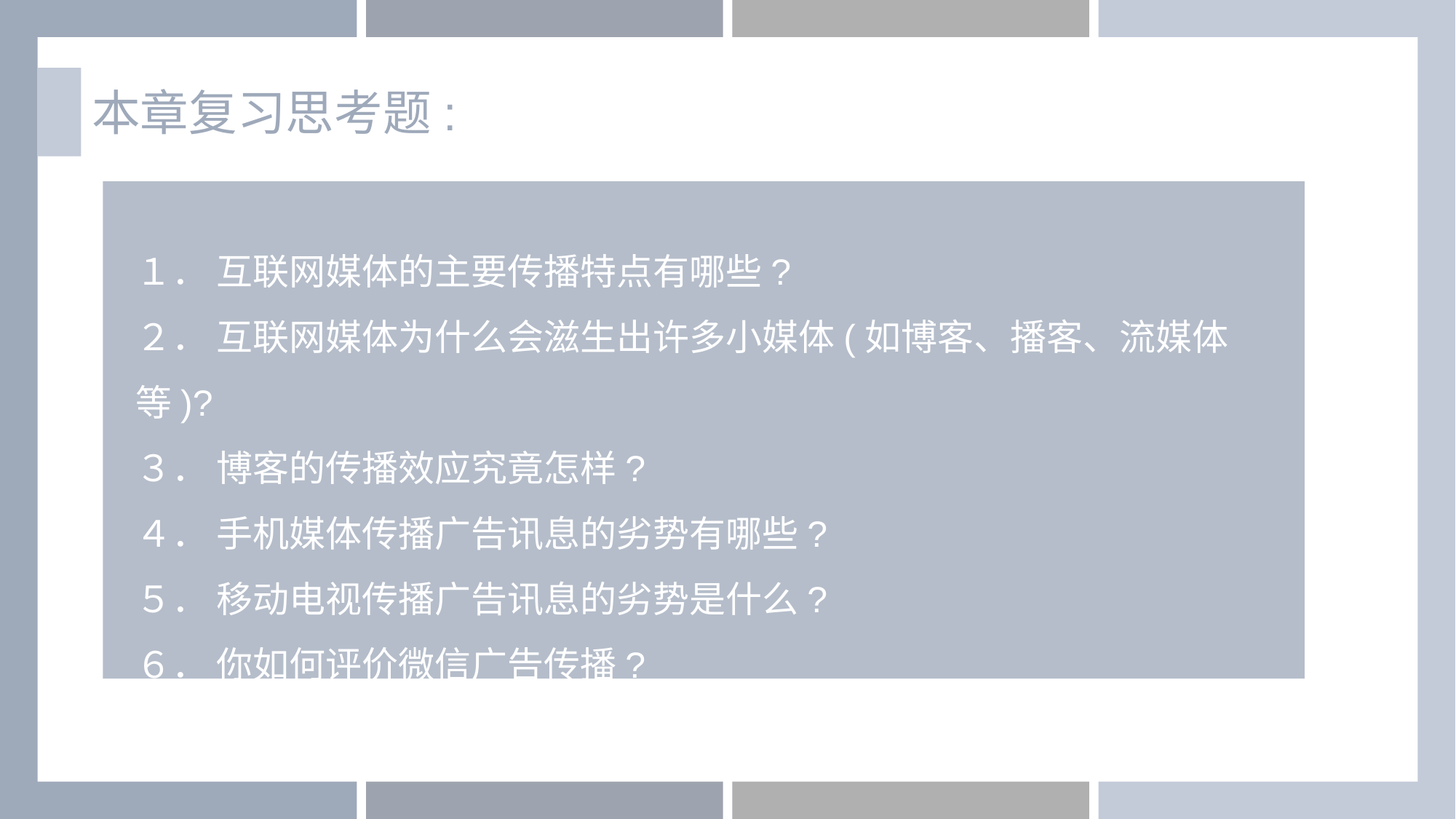

本章复习思考题:

１． 互联网媒体的主要传播特点有哪些?
２． 互联网媒体为什么会滋生出许多小媒体(如博客、播客、流媒体等)?
３． 博客的传播效应究竟怎样?
４． 手机媒体传播广告讯息的劣势有哪些?
５． 移动电视传播广告讯息的劣势是什么?
６． 你如何评价微信广告传播?